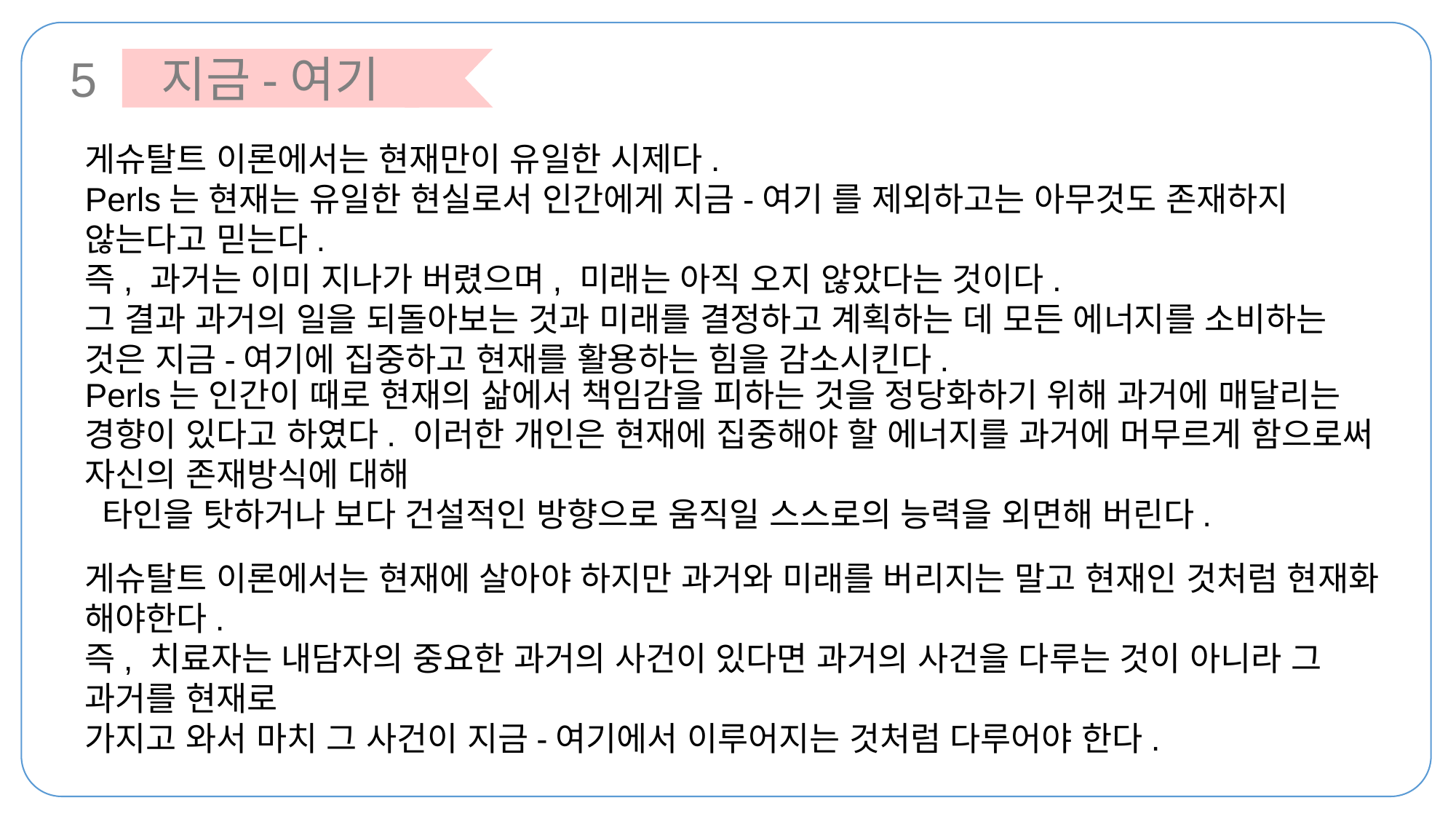

5
지금-여기

게슈탈트 이론에서는 현재만이 유일한 시제다.
Perls는 현재는 유일한 현실로서 인간에게 지금-여기 를 제외하고는 아무것도 존재하지 않는다고 믿는다.
즉, 과거는 이미 지나가 버렸으며, 미래는 아직 오지 않았다는 것이다.
그 결과 과거의 일을 되돌아보는 것과 미래를 결정하고 계획하는 데 모든 에너지를 소비하는 것은 지금-여기에 집중하고 현재를 활용하는 힘을 감소시킨다.

Perls는 인간이 때로 현재의 삶에서 책임감을 피하는 것을 정당화하기 위해 과거에 매달리는 경향이 있다고 하였다. 이러한 개인은 현재에 집중해야 할 에너지를 과거에 머무르게 함으로써 자신의 존재방식에 대해
 타인을 탓하거나 보다 건설적인 방향으로 움직일 스스로의 능력을 외면해 버린다.

게슈탈트 이론에서는 현재에 살아야 하지만 과거와 미래를 버리지는 말고 현재인 것처럼 현재화 해야한다.
즉, 치료자는 내담자의 중요한 과거의 사건이 있다면 과거의 사건을 다루는 것이 아니라 그 과거를 현재로
가지고 와서 마치 그 사건이 지금-여기에서 이루어지는 것처럼 다루어야 한다.